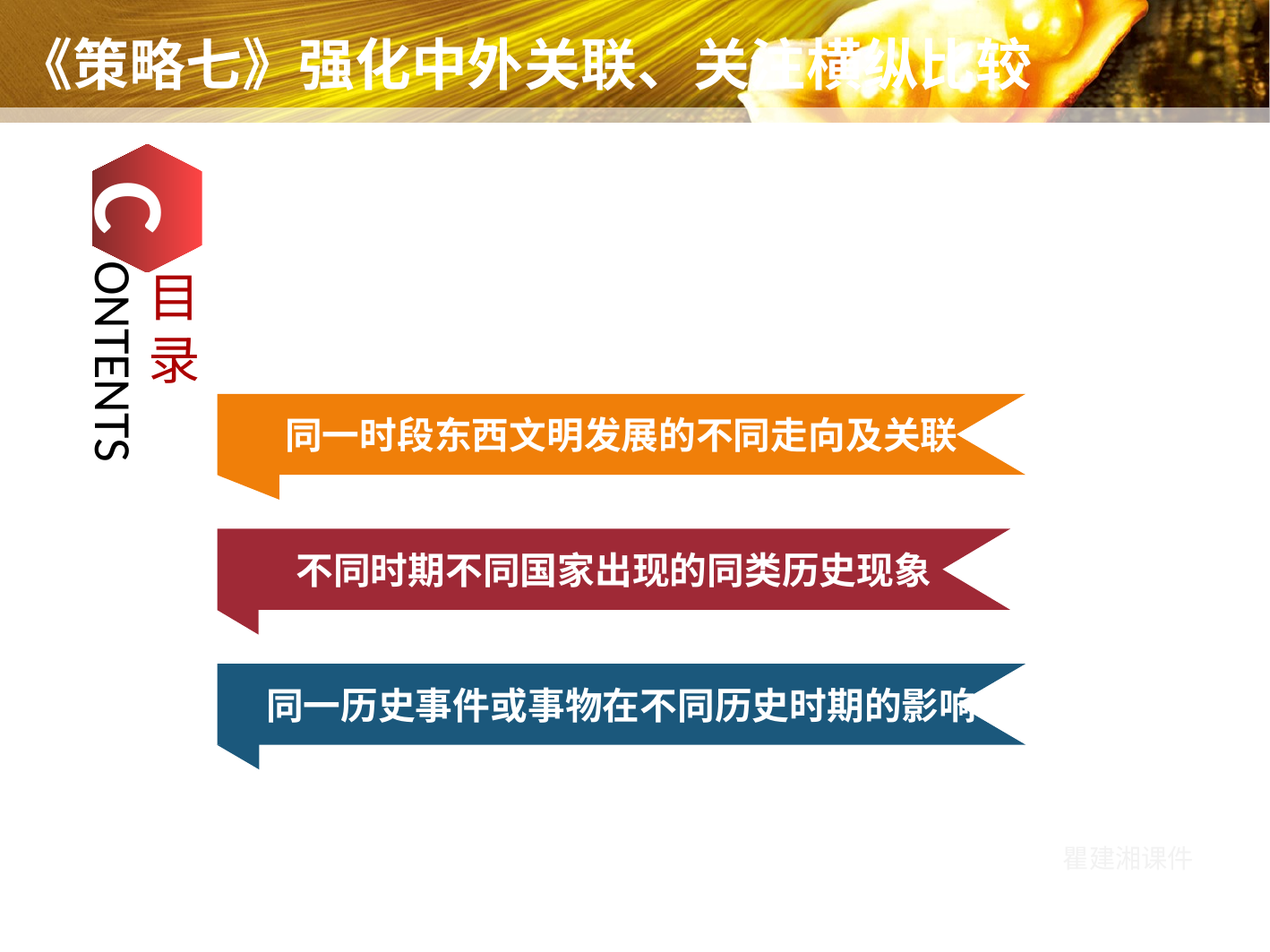

# 《策略七》强化中外关联、关注横纵比较
C
目录
ONTENTS
同一时段东西文明发展的不同走向及关联

不同时期不同国家出现的同类历史现象

同一历史事件或事物在不同历史时期的影响